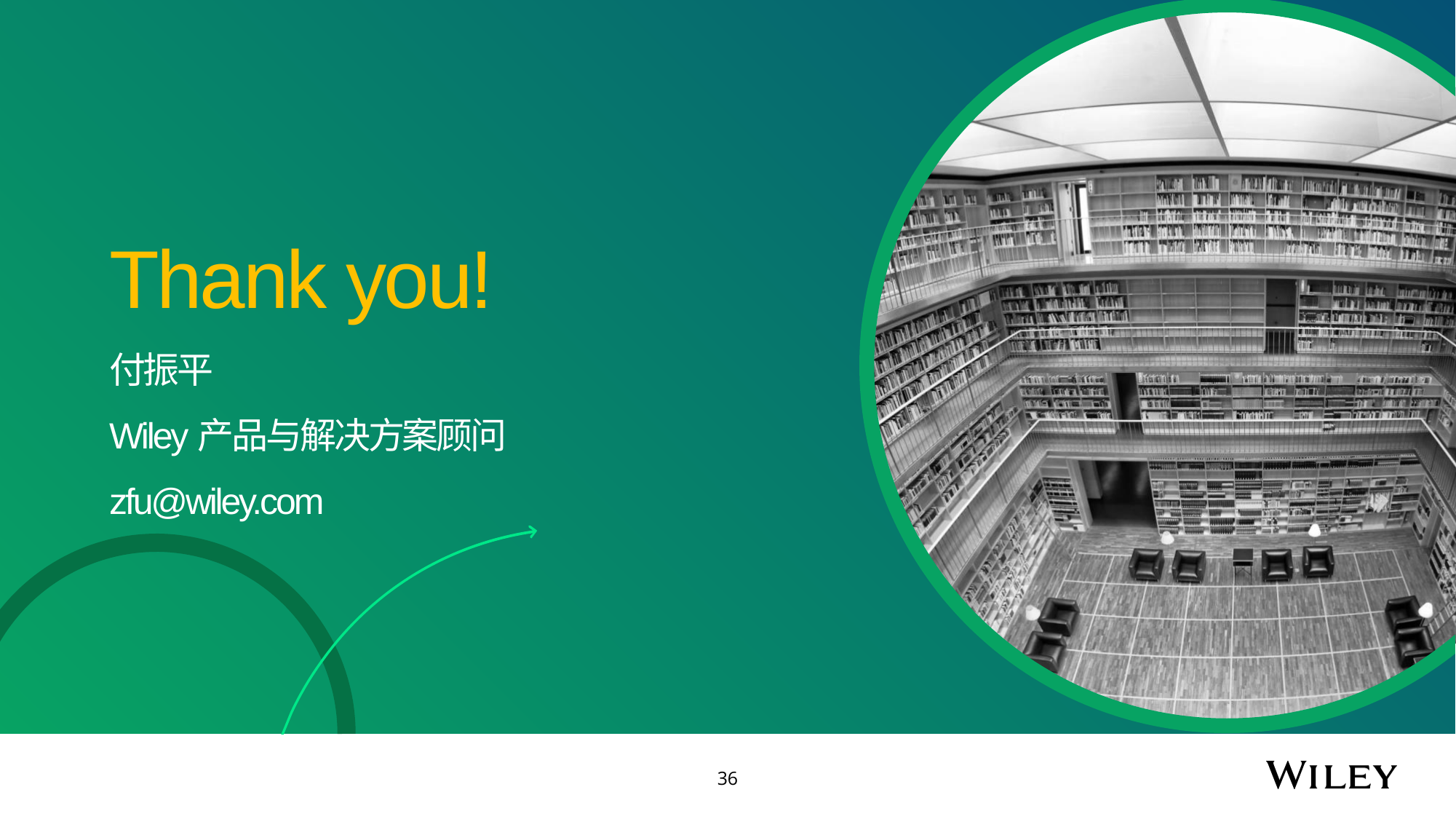

# Thank you! 付振平 Wiley产品与解决方案顾问 zfu@wiley.com
36